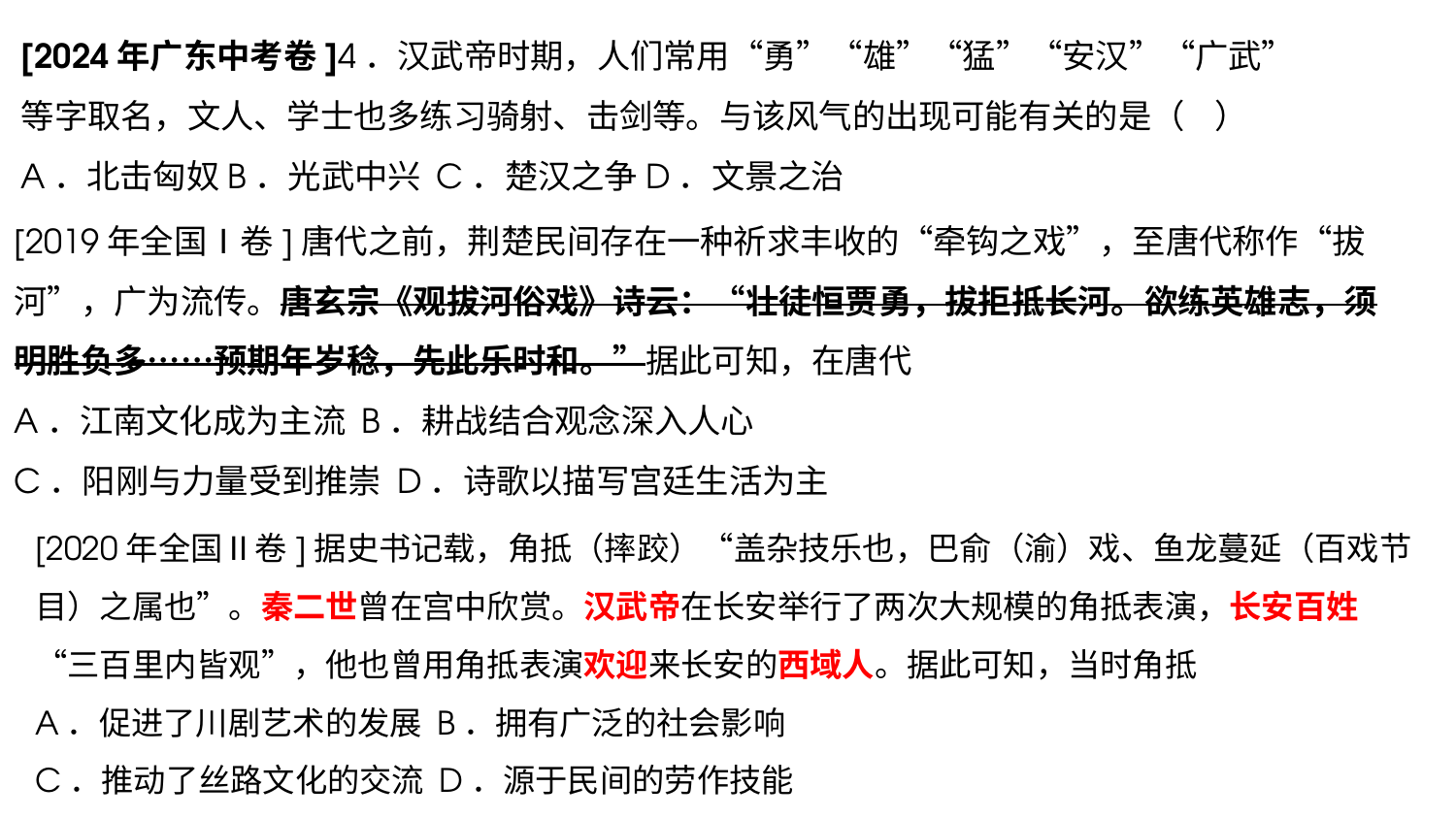

[2024年广东中考卷]4．汉武帝时期，人们常用“勇”“雄”“猛”“安汉”“广武”等字取名，文人、学士也多练习骑射、击剑等。与该风气的出现可能有关的是（    ）
A．北击匈奴B．光武中兴 C．楚汉之争D．文景之治
[2019年全国Ⅰ卷]唐代之前，荆楚民间存在一种祈求丰收的“牵钩之戏”，至唐代称作“拔河”，广为流传。唐玄宗《观拔河俗戏》诗云：“壮徒恒贾勇，拔拒抵长河。欲练英雄志，须明胜负多……预期年岁稔，先此乐时和。”据此可知，在唐代
A．江南文化成为主流 B．耕战结合观念深入人心
C．阳刚与力量受到推崇 D．诗歌以描写宫廷生活为主
[2020年全国Ⅱ卷]据史书记载，角抵（摔跤）“盖杂技乐也，巴俞（渝）戏、鱼龙蔓延（百戏节目）之属也”。秦二世曾在宫中欣赏。汉武帝在长安举行了两次大规模的角抵表演，长安百姓“三百里内皆观”，他也曾用角抵表演欢迎来长安的西域人。据此可知，当时角抵
A．促进了川剧艺术的发展 B．拥有广泛的社会影响
C．推动了丝路文化的交流 D．源于民间的劳作技能